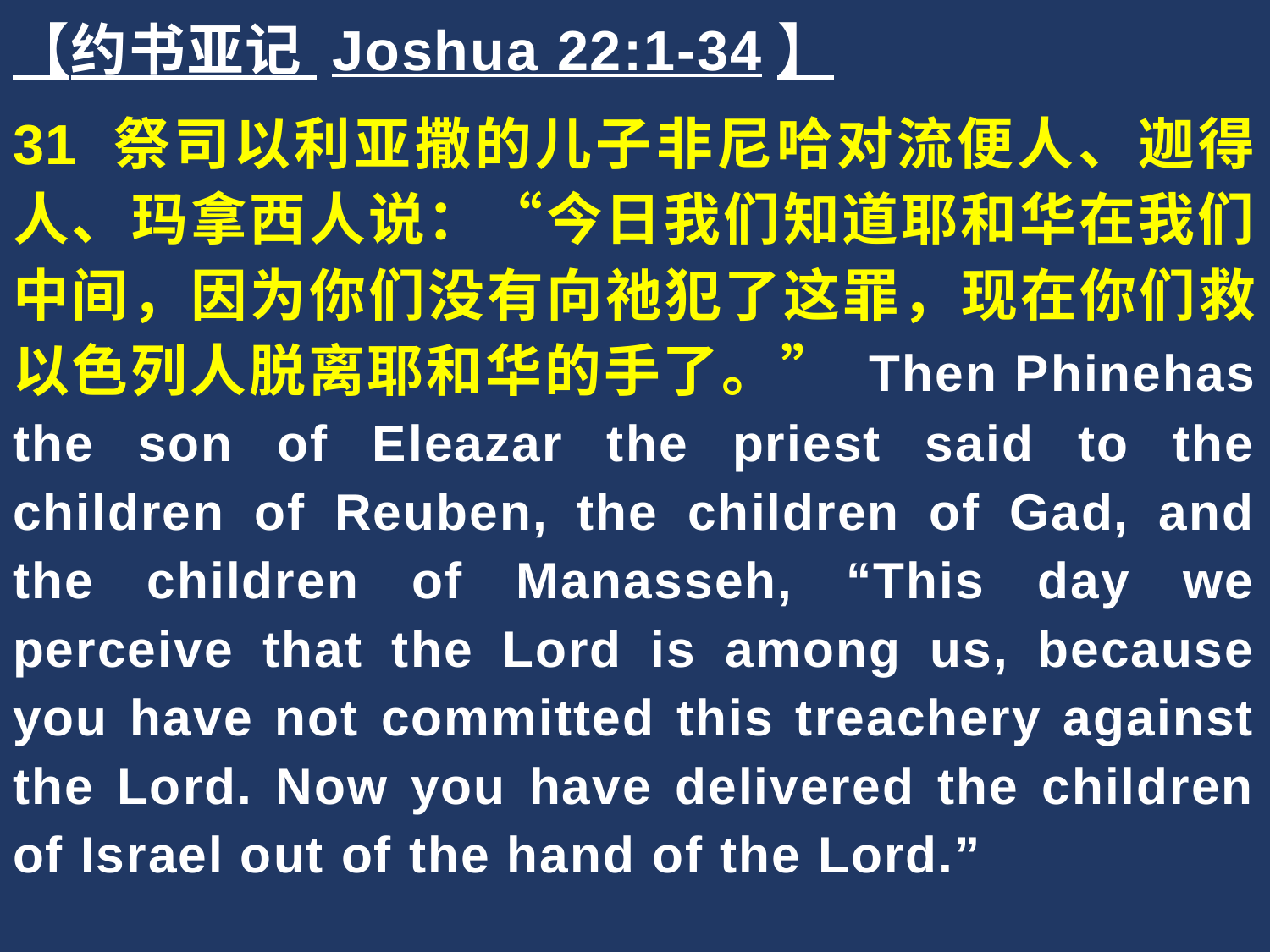

【约书亚记 Joshua 22:1-34】
31 祭司以利亚撒的儿子非尼哈对流便人、迦得人、玛拿西人说：“今日我们知道耶和华在我们中间，因为你们没有向祂犯了这罪，现在你们救以色列人脱离耶和华的手了。” Then Phinehas the son of Eleazar the priest said to the children of Reuben, the children of Gad, and the children of Manasseh, “This day we perceive that the Lord is among us, because you have not committed this treachery against the Lord. Now you have delivered the children of Israel out of the hand of the Lord.”